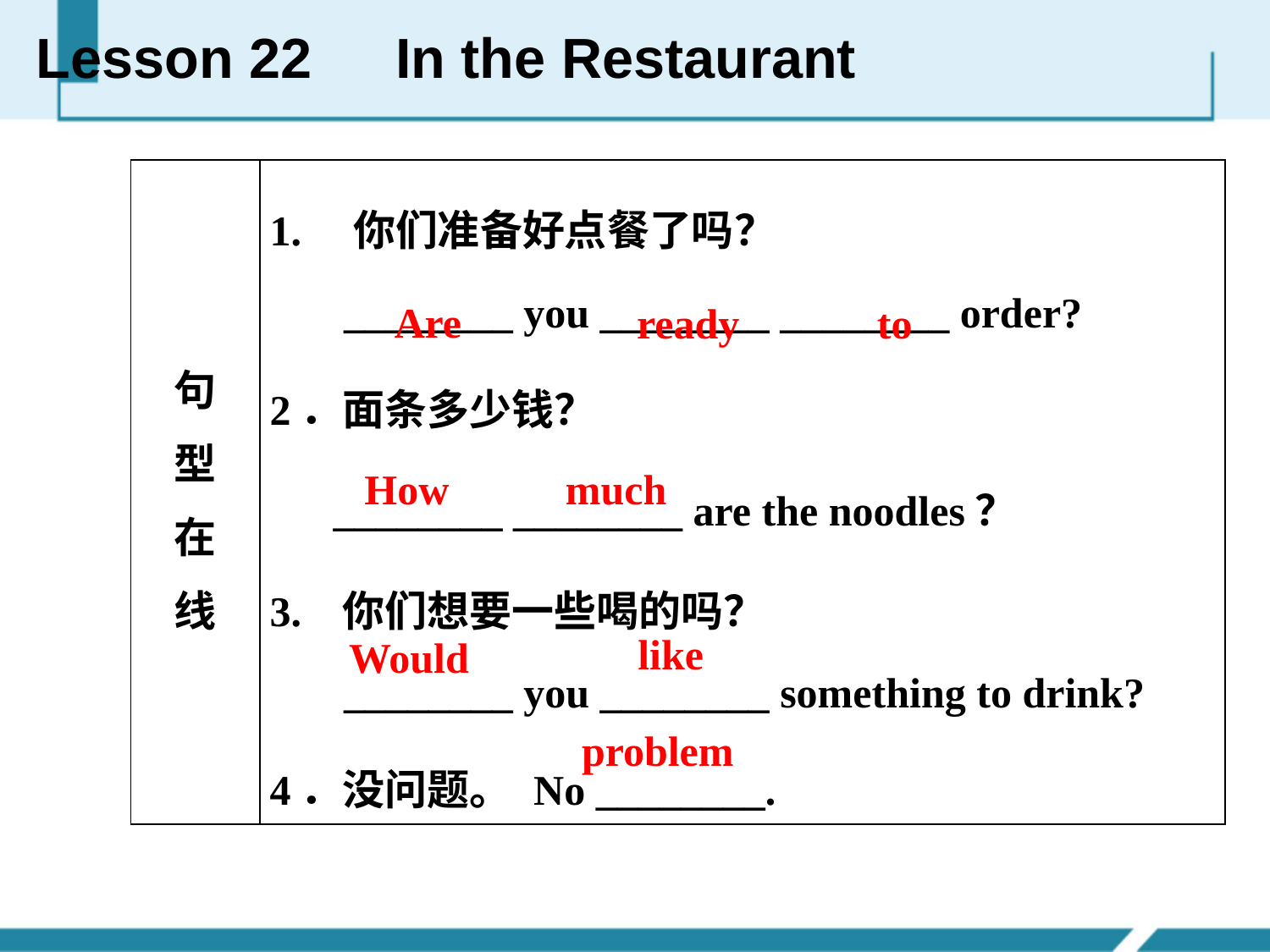

Lesson 22　In the Restaurant
| 句 型 在 线 | 1. 你们准备好点餐了吗？ \_\_\_\_\_\_\_\_ you \_\_\_\_\_\_\_\_ \_\_\_\_\_\_\_\_ order? 2．面条多少钱？ \_\_\_\_\_\_\_\_ \_\_\_\_\_\_\_\_ are the noodles？ 3. 你们想要一些喝的吗？ \_\_\_\_\_\_\_\_ you \_\_\_\_\_\_\_\_ something to drink? 4．没问题。 No \_\_\_\_\_\_\_\_. |
| --- | --- |
Are
ready             to
How           much
like
Would
problem